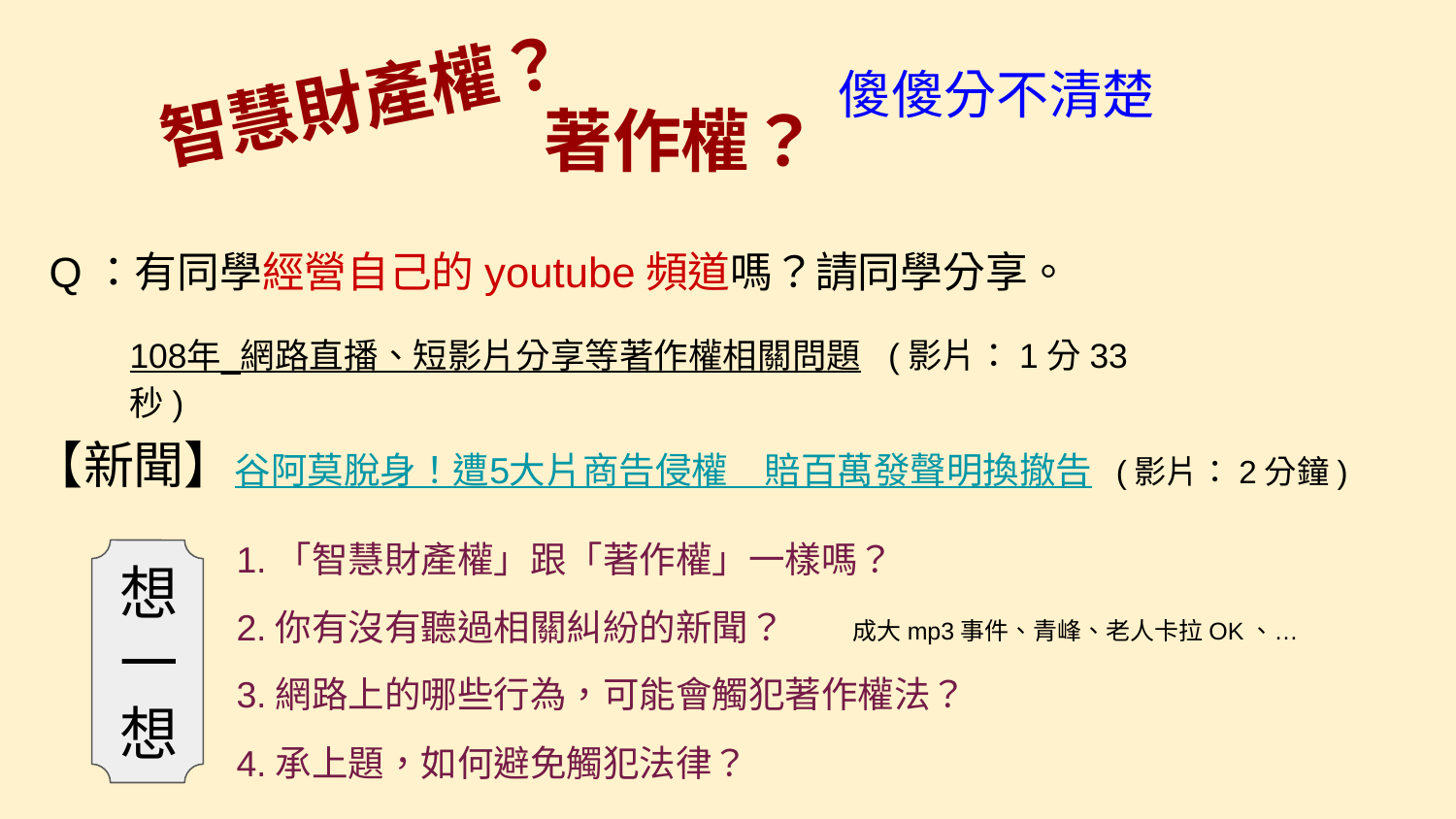

智慧財產權？
傻傻分不清楚
著作權？
Q：有同學經營自己的youtube頻道嗎？請同學分享。
108年_網路直播、短影片分享等著作權相關問題  (影片：1分33秒)
【新聞】谷阿莫脫身！遭5大片商告侵權　賠百萬發聲明換撤告 (影片：2分鐘)
1.「智慧財產權」跟「著作權」一樣嗎？
2.你有沒有聽過相關糾紛的新聞？
3.網路上的哪些行為，可能會觸犯著作權法？
4.承上題，如何避免觸犯法律？
想
一
想

成大mp3事件、青峰、老人卡拉OK、…